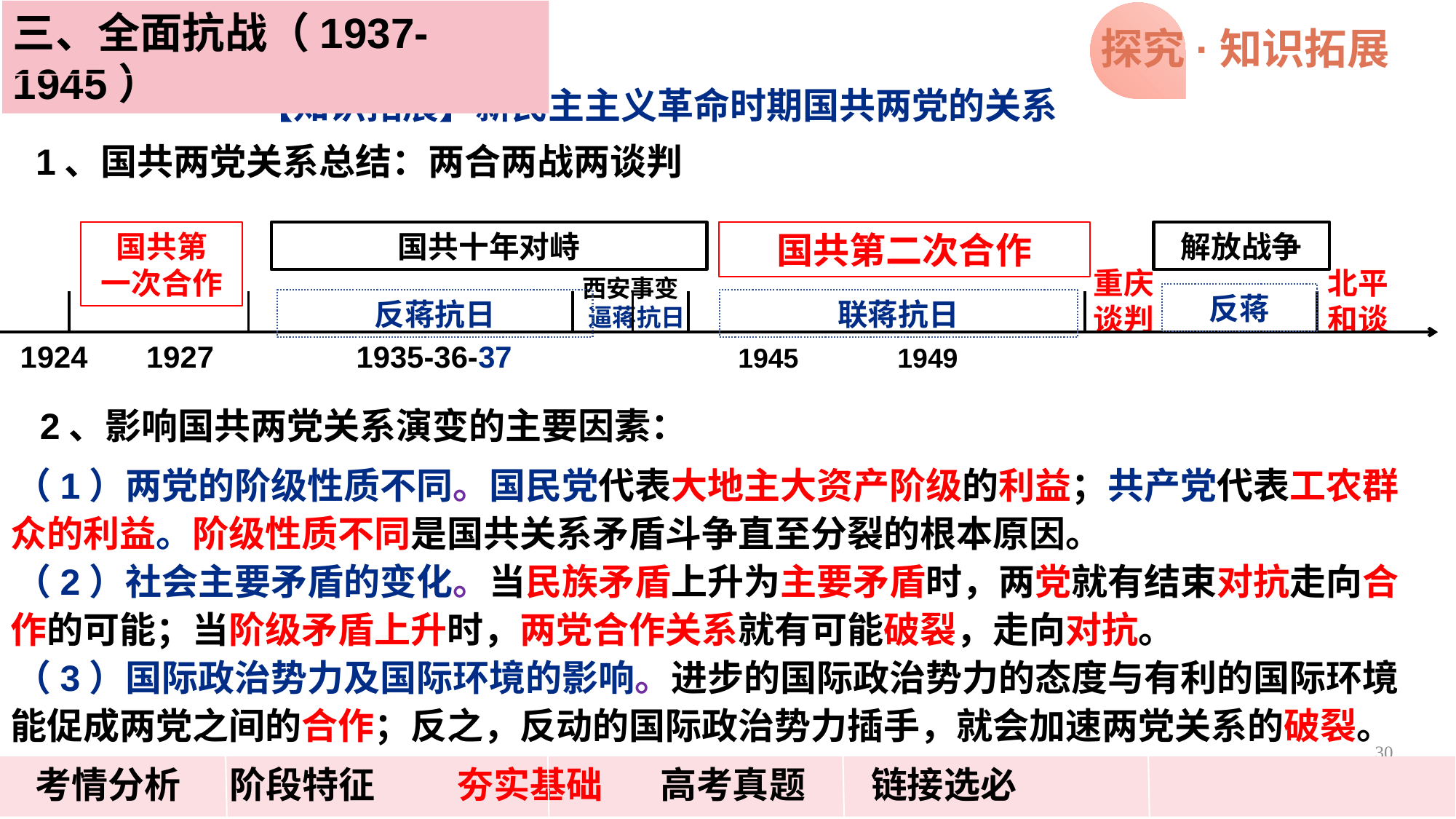

三、全面抗战（1937-1945）

探究·知识拓展
【知识拓展】新民主主义革命时期国共两党的关系
1、国共两党关系总结：两合两战两谈判
国共第
一次合作
国共十年对峙
国共第二次合作
解放战争
重庆谈判
北平和谈
西安事变
逼蒋抗日
反蒋
反蒋抗日
联蒋抗日
    1924       1927                 1935-36-37                           1945             1949
2、影响国共两党关系演变的主要因素：
（1）两党的阶级性质不同。国民党代表大地主大资产阶级的利益；共产党代表工农群众的利益。阶级性质不同是国共关系矛盾斗争直至分裂的根本原因。
（2）社会主要矛盾的变化。当民族矛盾上升为主要矛盾时，两党就有结束对抗走向合作的可能；当阶级矛盾上升时，两党合作关系就有可能破裂，走向对抗。
（3）国际政治势力及国际环境的影响。进步的国际政治势力的态度与有利的国际环境能促成两党之间的合作；反之，反动的国际政治势力插手，就会加速两党关系的破裂。
30
  考情分析      阶段特征          夯实基础       高考真题        链接选必